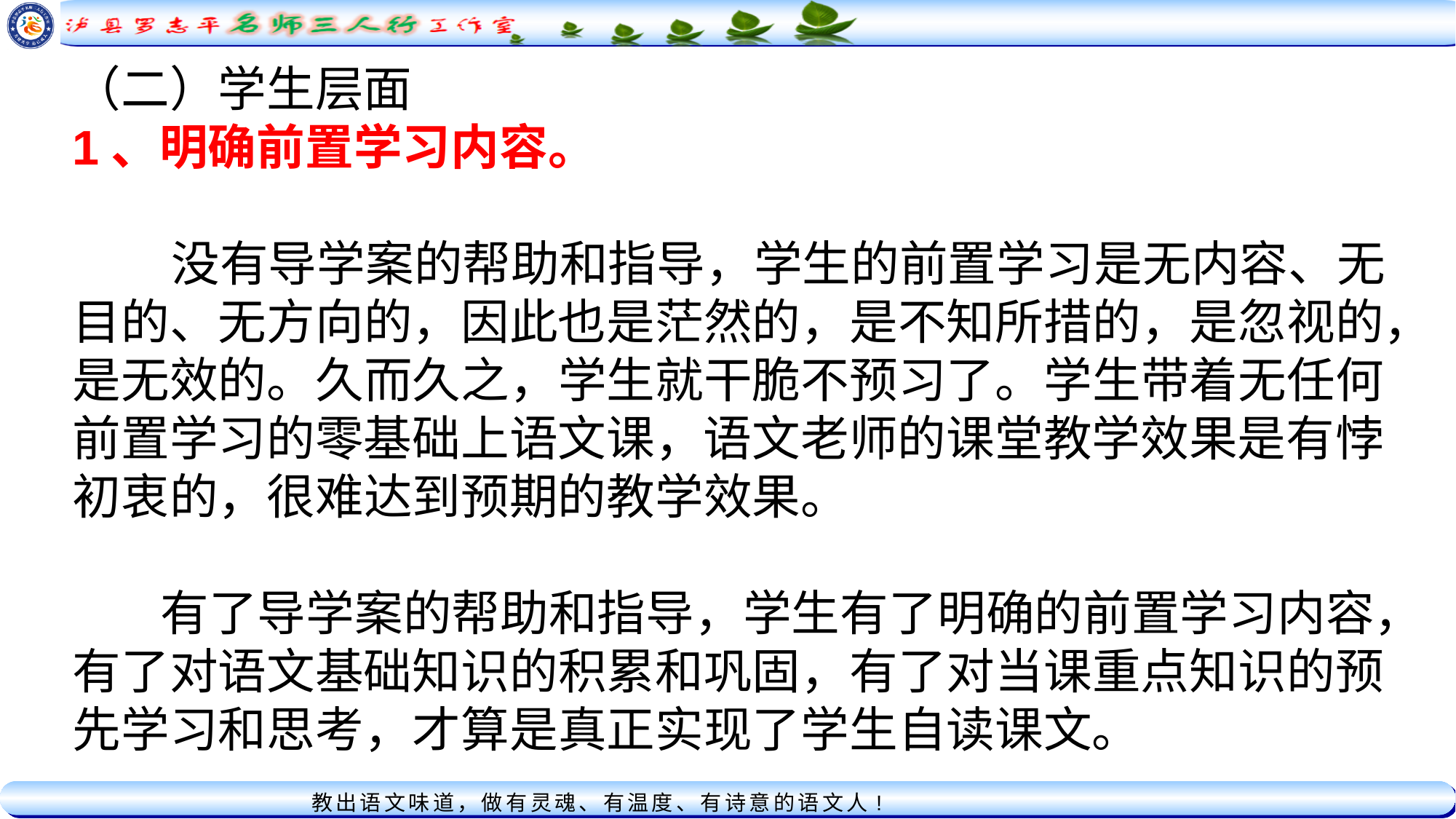

（二）学生层面
1、明确前置学习内容。

        没有导学案的帮助和指导，学生的前置学习是无内容、无目的、无方向的，因此也是茫然的，是不知所措的，是忽视的，是无效的。久而久之，学生就干脆不预习了。学生带着无任何前置学习的零基础上语文课，语文老师的课堂教学效果是有悖初衷的，很难达到预期的教学效果。

       有了导学案的帮助和指导，学生有了明确的前置学习内容，有了对语文基础知识的积累和巩固，有了对当课重点知识的预先学习和思考，才算是真正实现了学生自读课文。